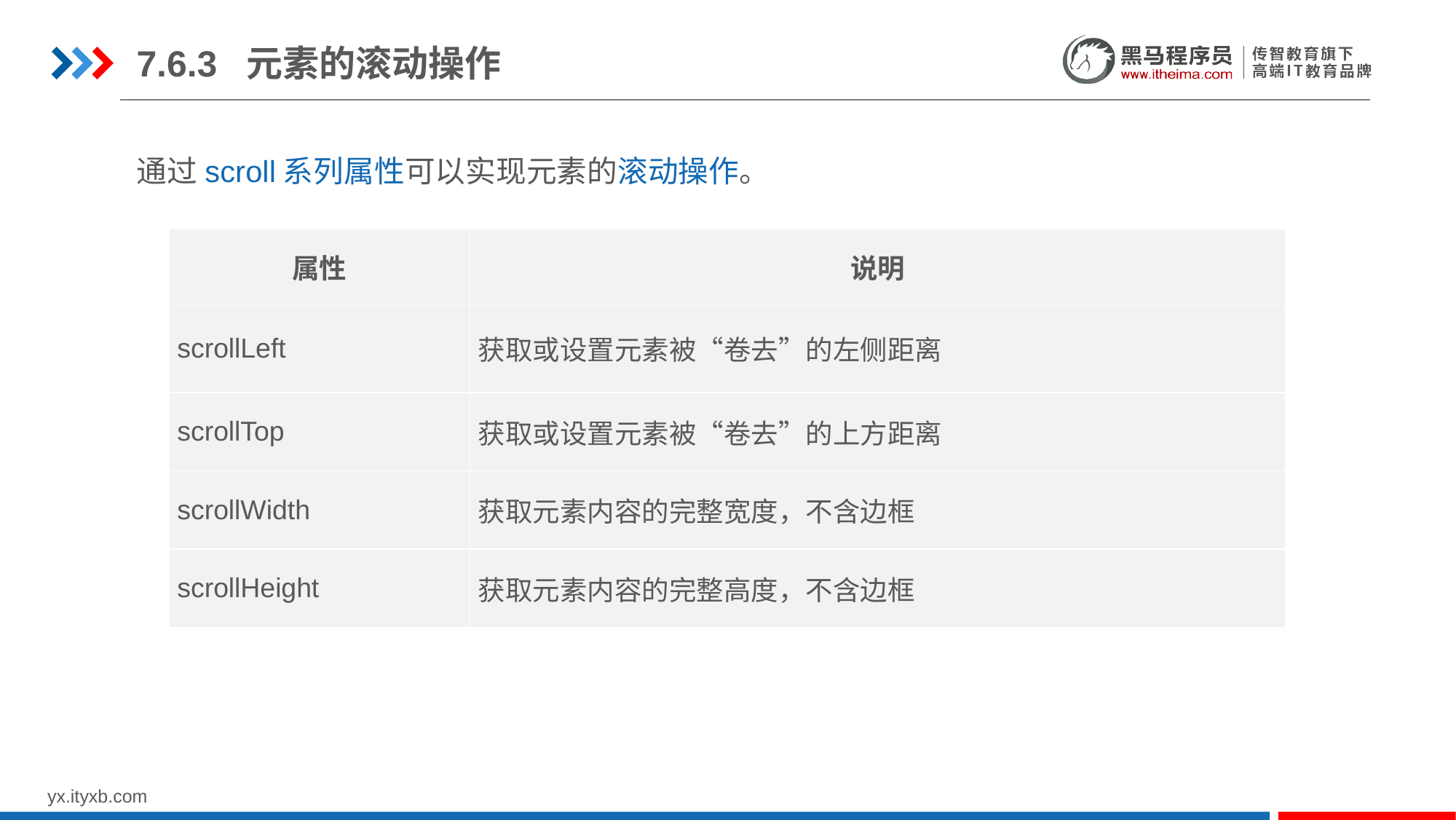

7.6.3  元素的滚动操作
通过scroll系列属性可以实现元素的滚动操作。
| 属性 | 说明 |
| --- | --- |
| scrollLeft | 获取或设置元素被“卷去”的左侧距离 |
| scrollTop | 获取或设置元素被“卷去”的上方距离 |
| scrollWidth | 获取元素内容的完整宽度，不含边框 |
| scrollHeight | 获取元素内容的完整高度，不含边框 |